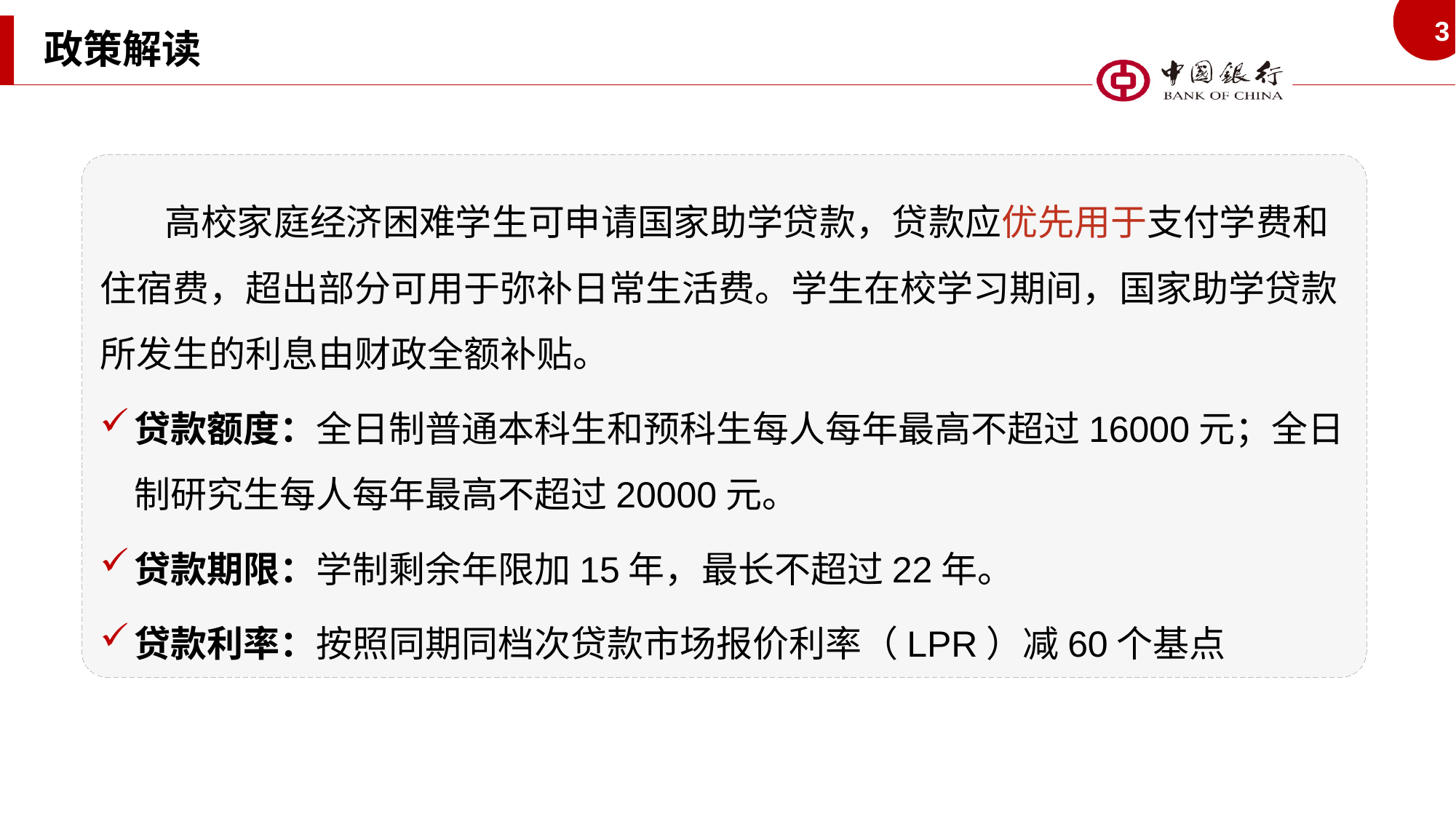

政策解读

       高校家庭经济困难学生可申请国家助学贷款，贷款应优先用于支付学费和住宿费，超出部分可用于弥补日常生活费。学生在校学习期间，国家助学贷款所发生的利息由财政全额补贴。
贷款额度：全日制普通本科生和预科生每人每年最高不超过16000元；全日制研究生每人每年最高不超过20000元。
贷款期限：学制剩余年限加15年，最长不超过22年。
贷款利率：按照同期同档次贷款市场报价利率（LPR）减60个基点